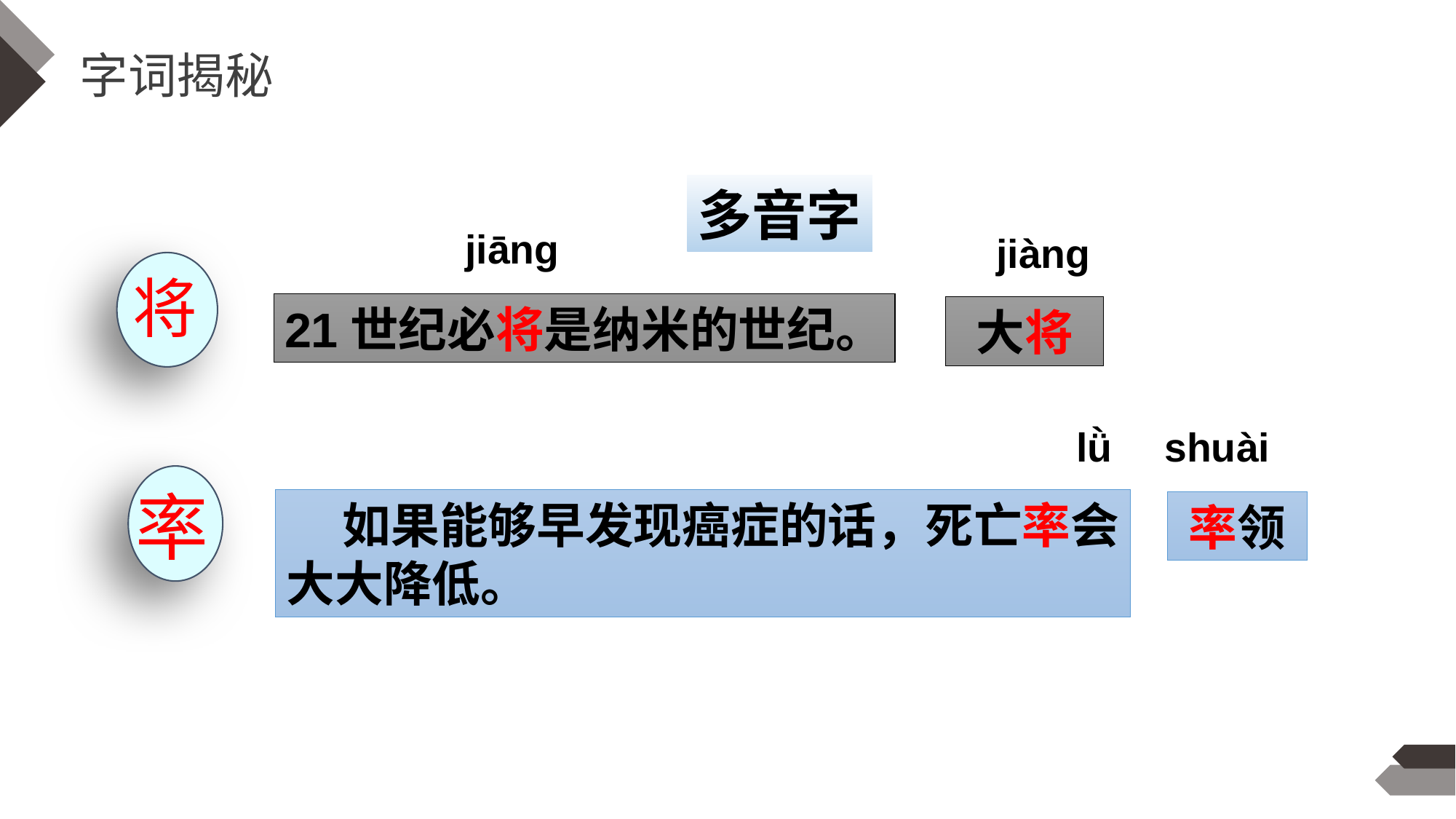

字词揭秘
多音字
jiāng
jiàng

将
21世纪必将是纳米的世纪。
大将
lǜ
shuài

率
    如果能够早发现癌症的话，死亡率会大大降低。
率领